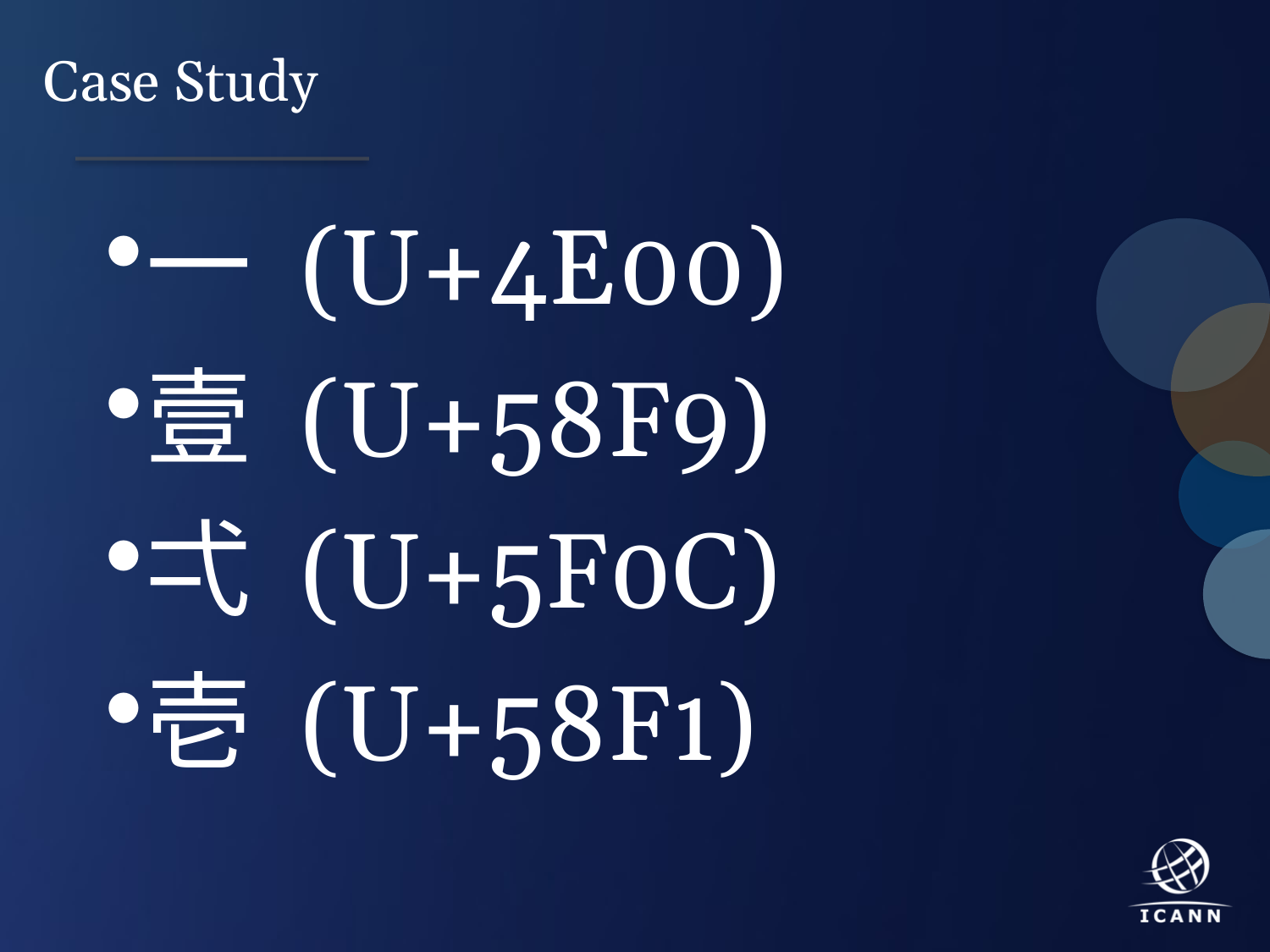

Case Study
一 (U+4E00)
壹 (U+58F9)
弌 (U+5F0C)
壱 (U+58F1)